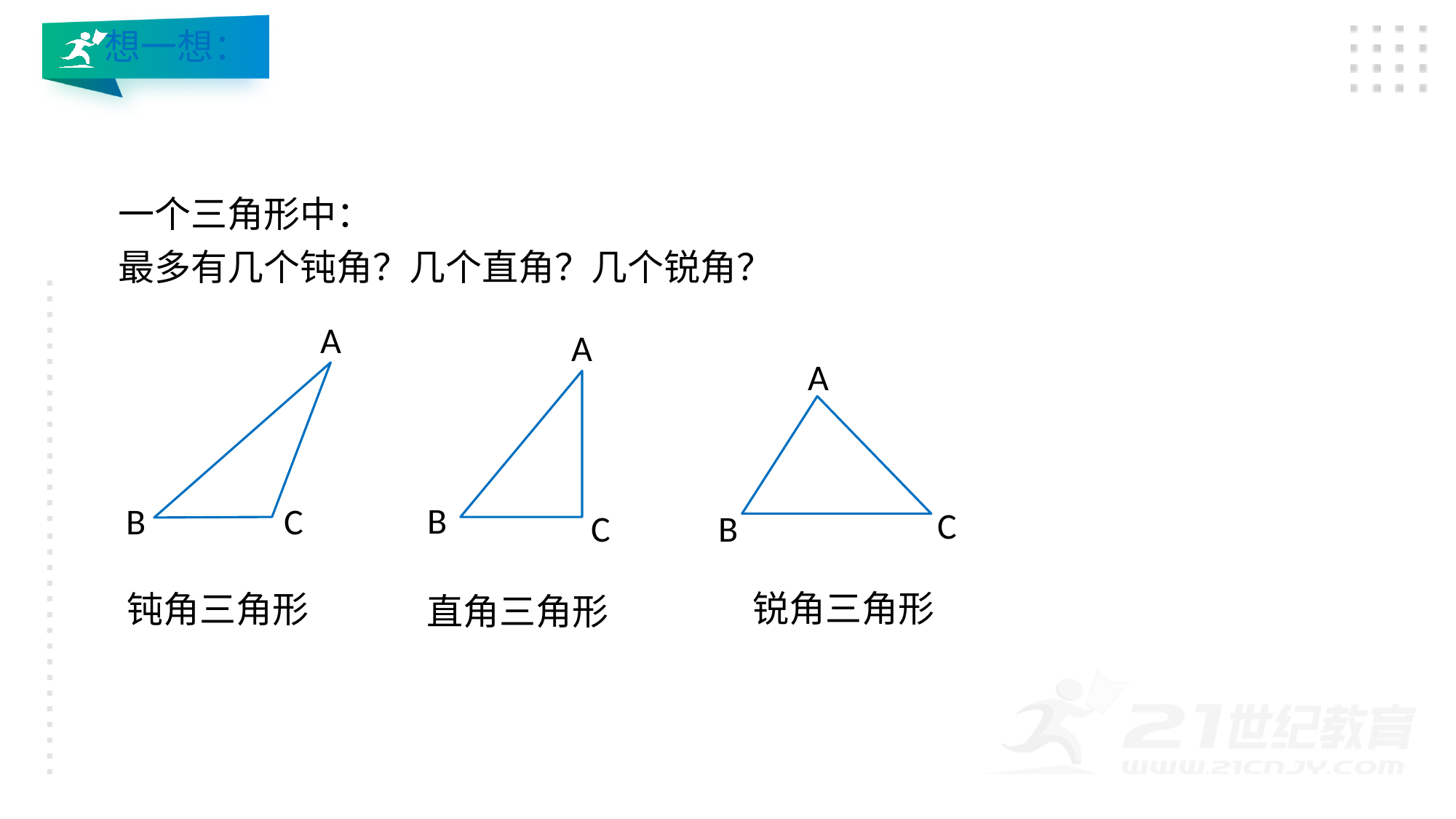

想一想：
一个三角形中：
最多有几个钝角？几个直角？几个锐角？
A

B
C
A

B
C
A

C
B
锐角三角形
钝角三角形
直角三角形